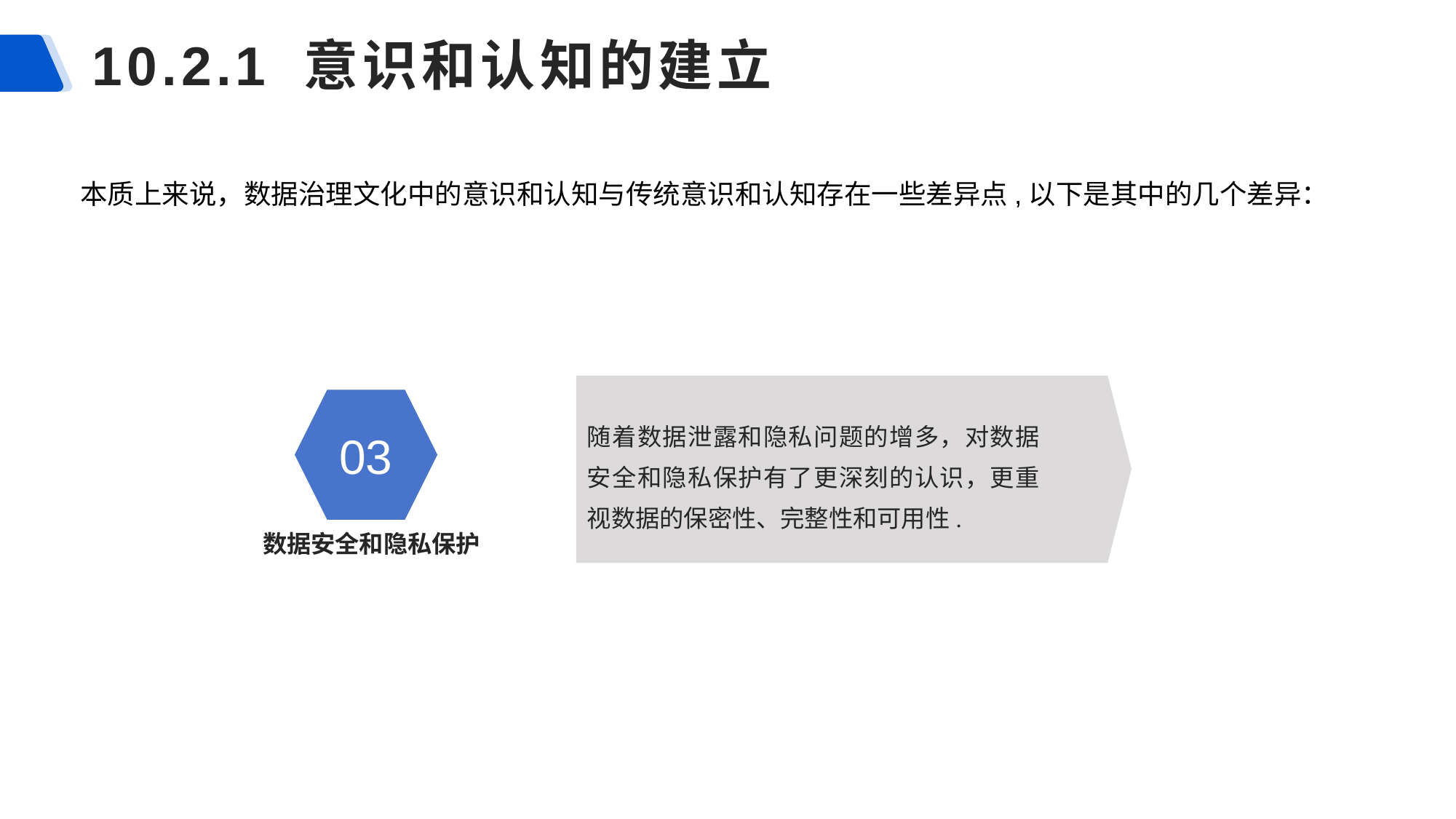

# 10.2.1 意识和认知的建立
本质上来说，数据治理文化中的意识和认知与传统意识和认知存在一些差异点,以下是其中的几个差异：

随着数据泄露和隐私问题的增多，对数据安全和隐私保护有了更深刻的认识，更重视数据的保密性、完整性和可用性.

03
数据安全和隐私保护